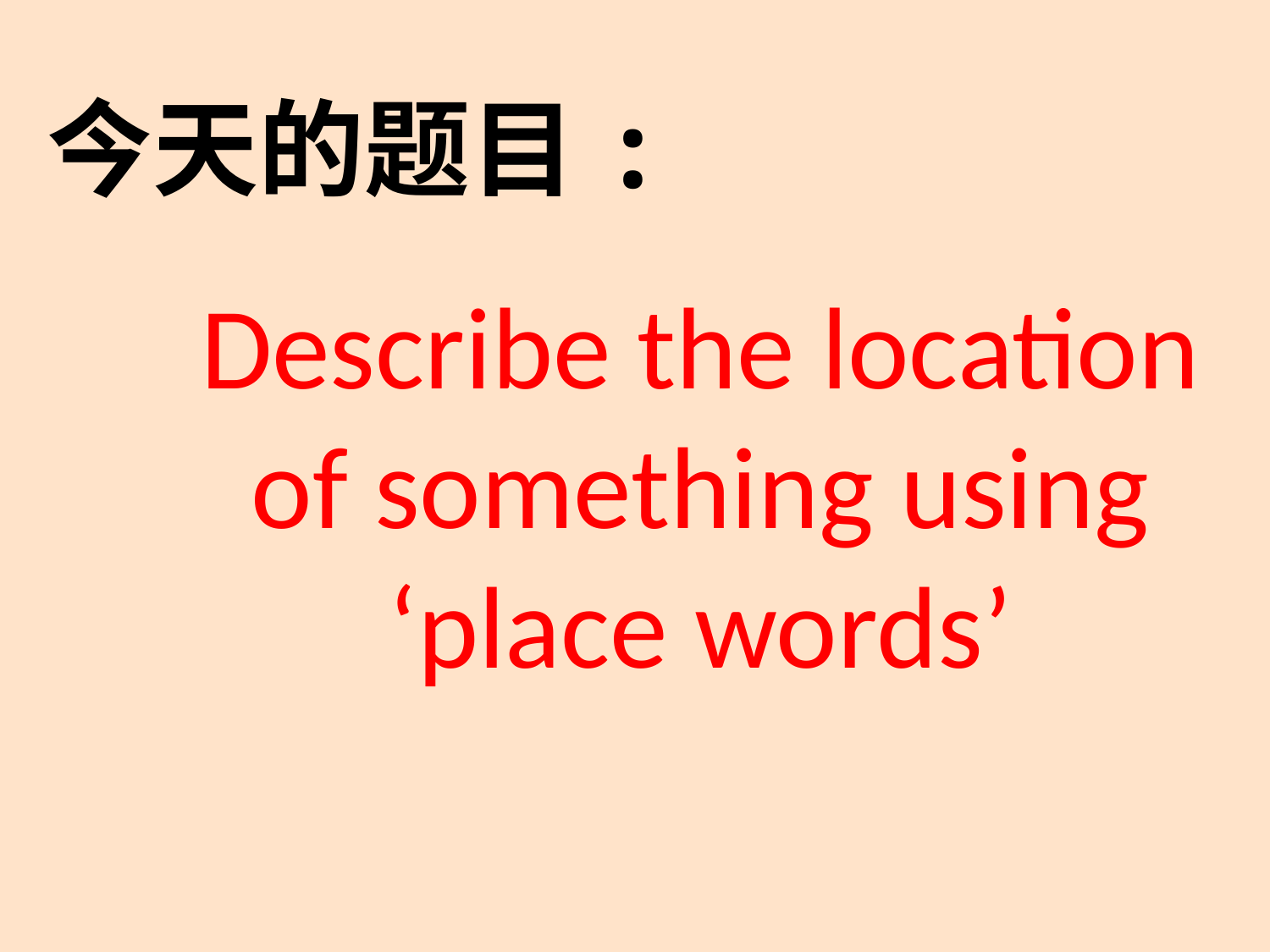

今天的题目:
Describe the location of something using ‘place words’